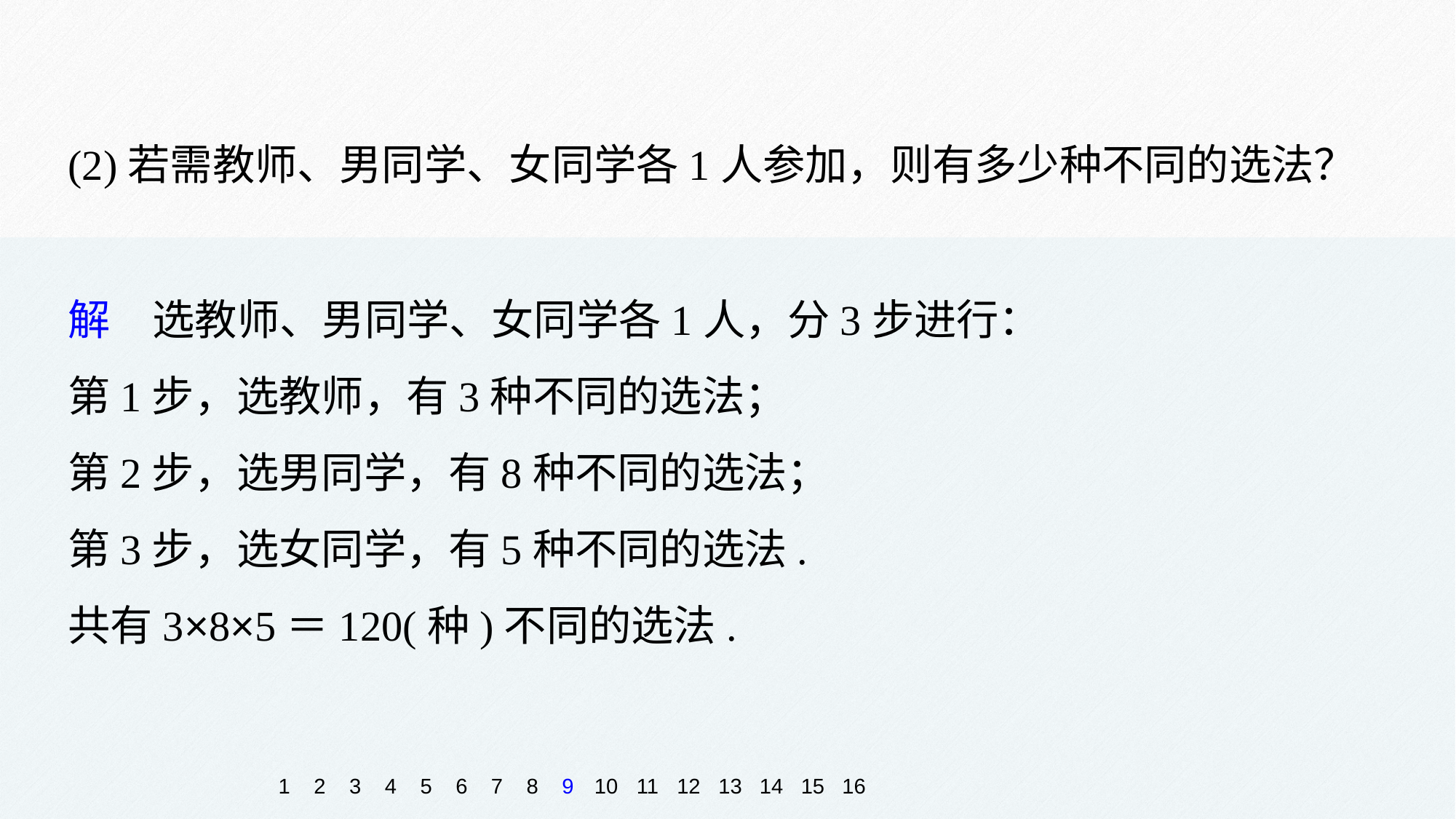

(2)若需教师、男同学、女同学各1人参加，则有多少种不同的选法？
解　选教师、男同学、女同学各1人，分3步进行：
第1步，选教师，有3种不同的选法；
第2步，选男同学，有8种不同的选法；
第3步，选女同学，有5种不同的选法.
共有3×8×5＝120(种)不同的选法.
1
2
3
4
5
6
7
8
9
10
11
12
13
14
15
16